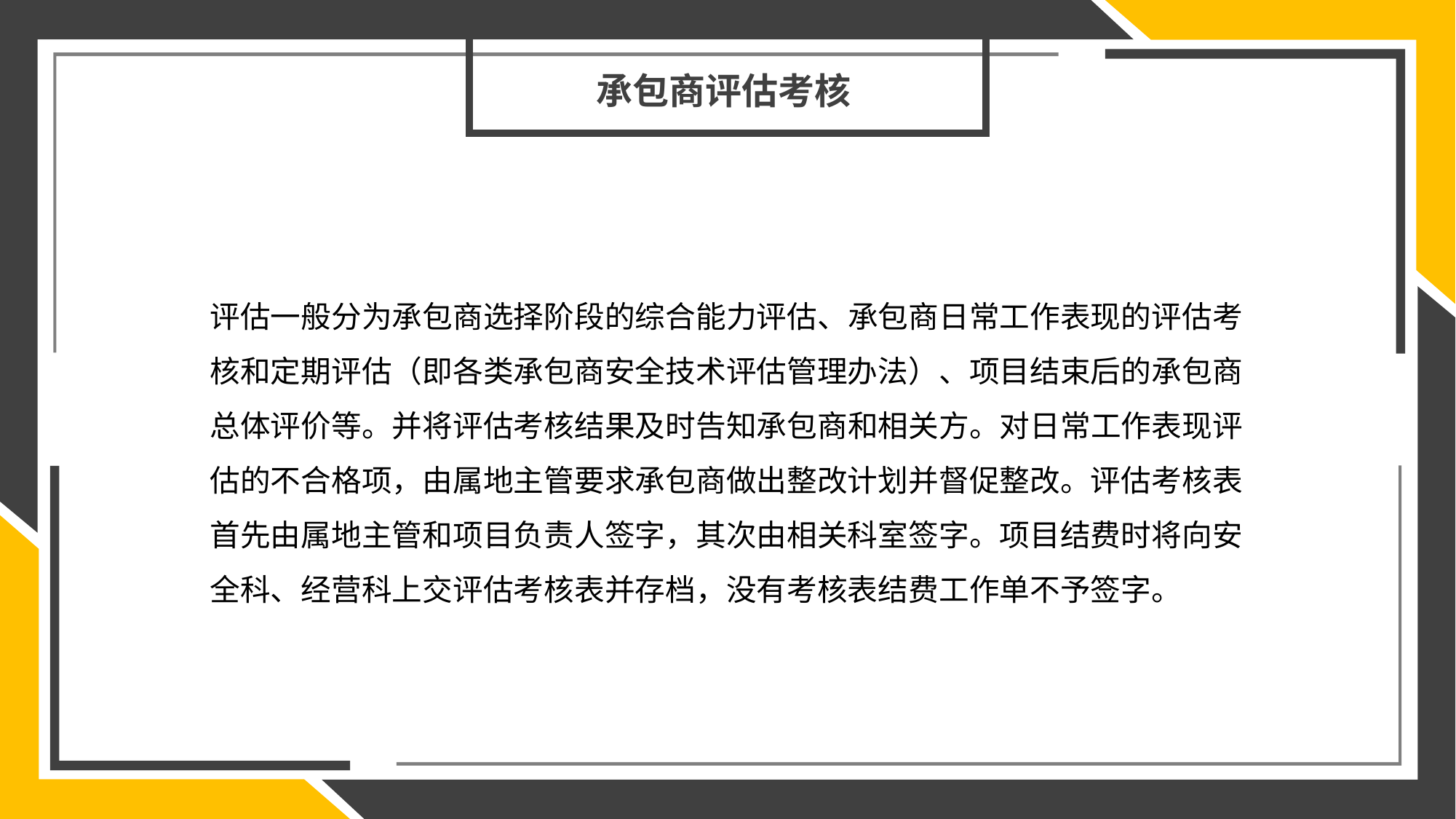

承包商评估考核
评估一般分为承包商选择阶段的综合能力评估、承包商日常工作表现的评估考核和定期评估（即各类承包商安全技术评估管理办法）、项目结束后的承包商总体评价等。并将评估考核结果及时告知承包商和相关方。对日常工作表现评估的不合格项，由属地主管要求承包商做出整改计划并督促整改。评估考核表首先由属地主管和项目负责人签字，其次由相关科室签字。项目结费时将向安全科、经营科上交评估考核表并存档，没有考核表结费工作单不予签字。